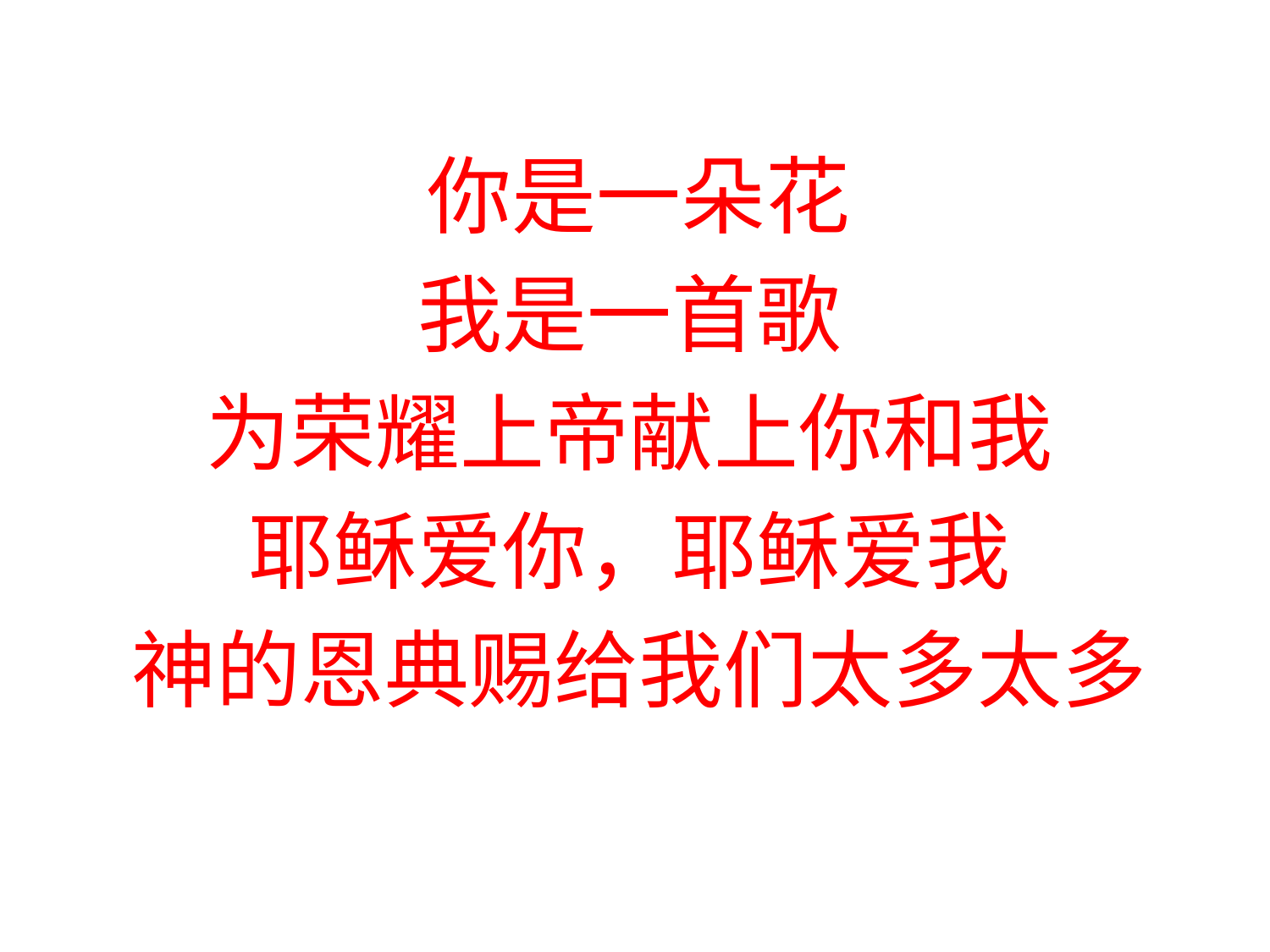

你是一朵花
我是一首歌
为荣耀上帝献上你和我
耶稣爱你，耶稣爱我
神的恩典赐给我们太多太多